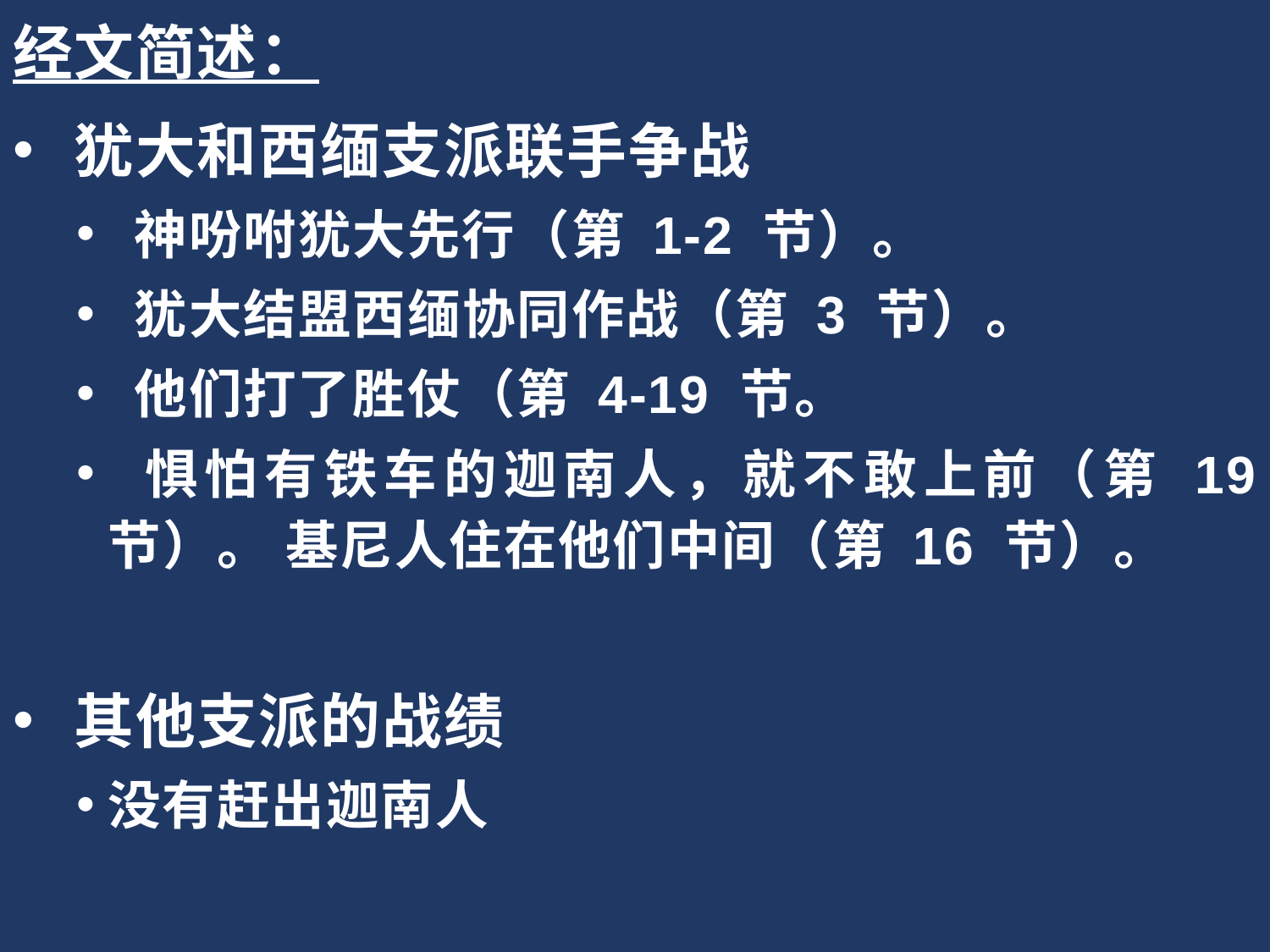

经文简述：
 犹大和西缅支派联手争战
 神吩咐犹大先行（第 1-2 节）。
 犹大结盟西缅协同作战（第 3 节）。
 他们打了胜仗（第 4-19 节。
 惧怕有铁车的迦南人，就不敢上前（第 19 节）。 基尼人住在他们中间（第 16 节）。

 其他支派的战绩
没有赶出迦南人